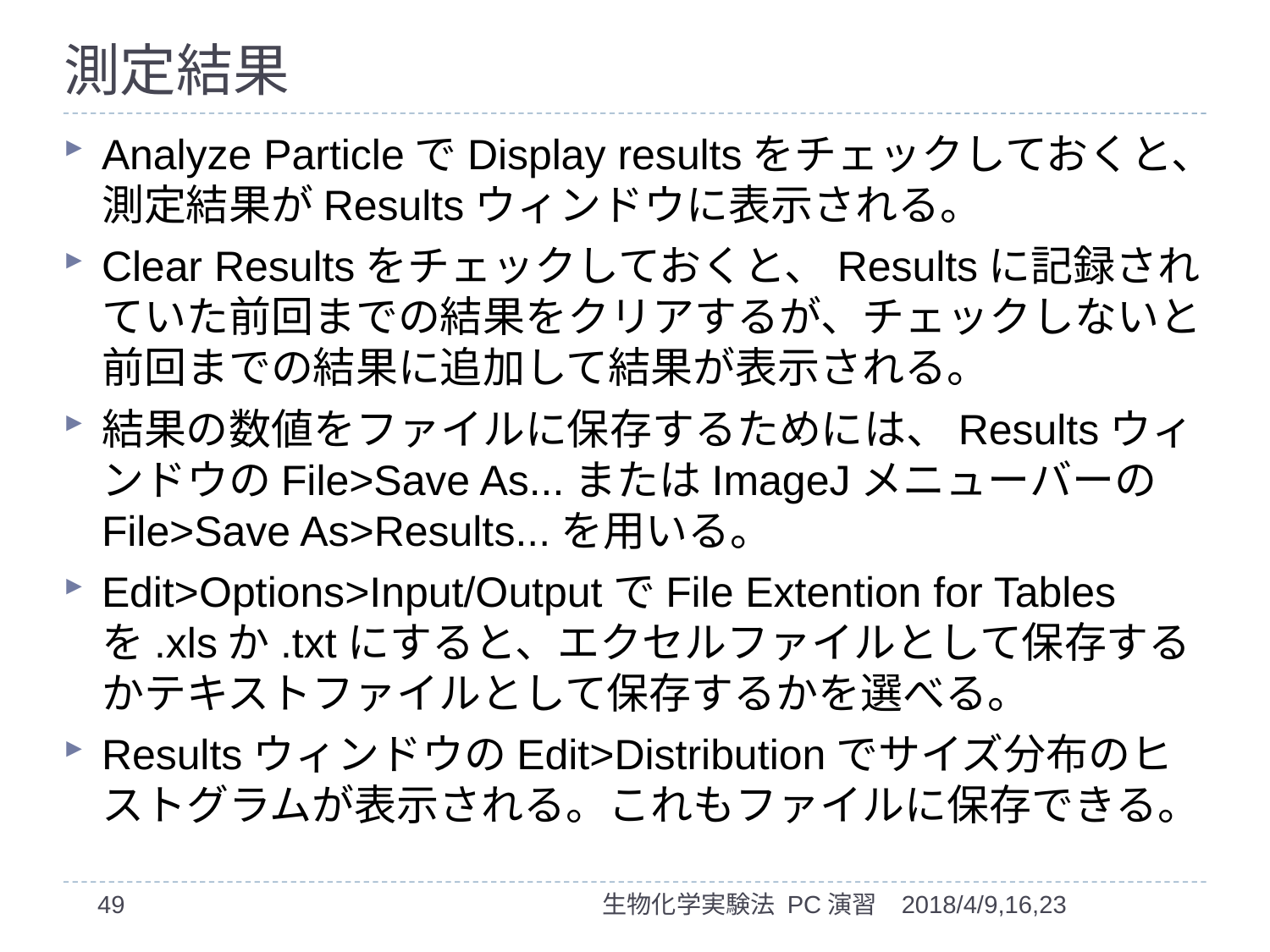

# 測定結果
Analyze ParticleでDisplay resultsをチェックしておくと、測定結果がResultsウィンドウに表示される。
Clear Resultsをチェックしておくと、Resultsに記録されていた前回までの結果をクリアするが、チェックしないと前回までの結果に追加して結果が表示される。
結果の数値をファイルに保存するためには、ResultsウィンドウのFile>Save As...またはImageJメニューバーのFile>Save As>Results...を用いる。
Edit>Options>Input/OutputでFile Extention for Tablesを.xlsか.txtにすると、エクセルファイルとして保存するかテキストファイルとして保存するかを選べる。
ResultsウィンドウのEdit>Distributionでサイズ分布のヒストグラムが表示される。これもファイルに保存できる。
49
生物化学実験法 PC演習
2018/4/9,16,23